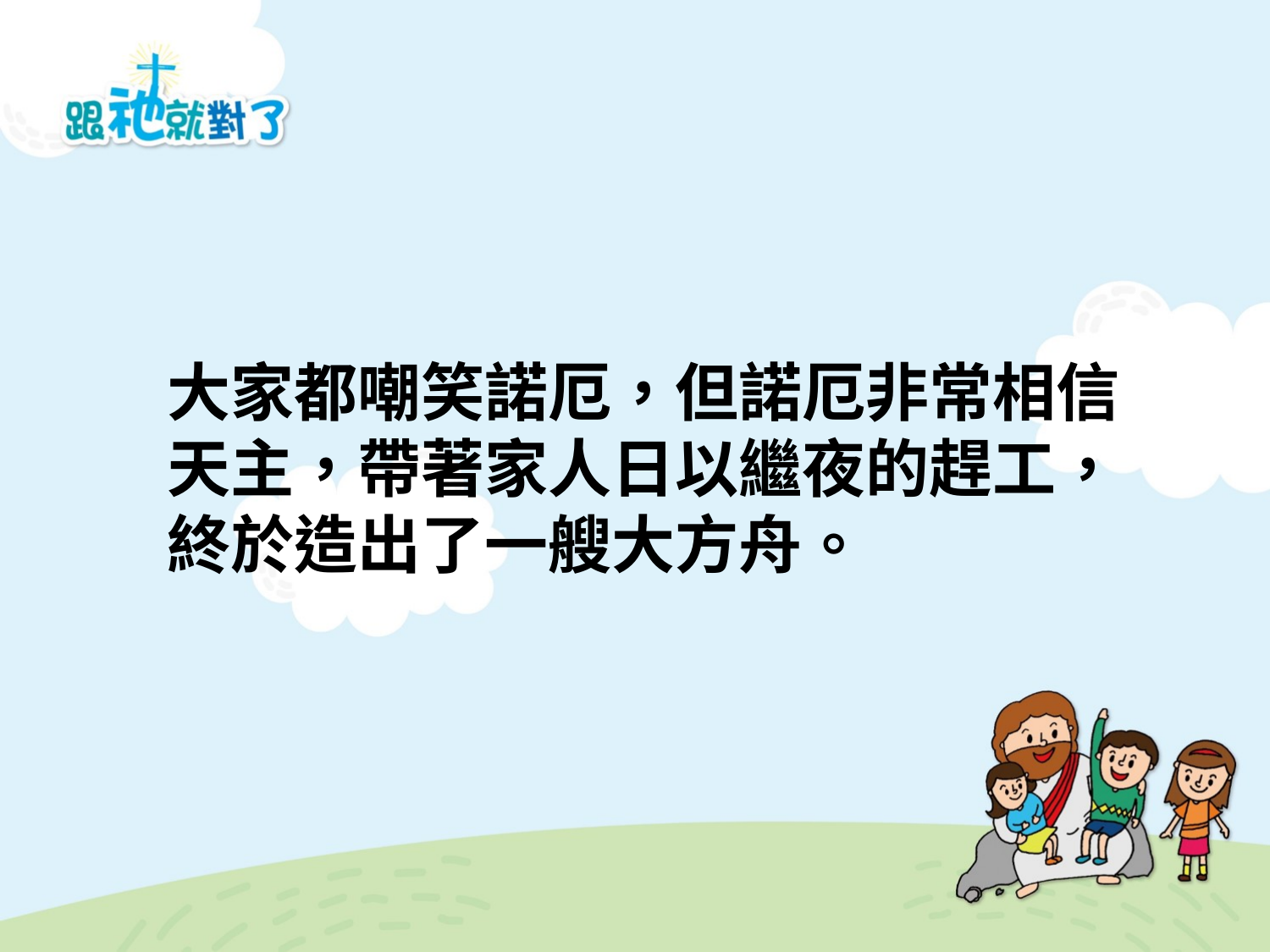

大家都嘲笑諾厄，但諾厄非常相信天主，帶著家人日以繼夜的趕工，終於造出了一艘大方舟。